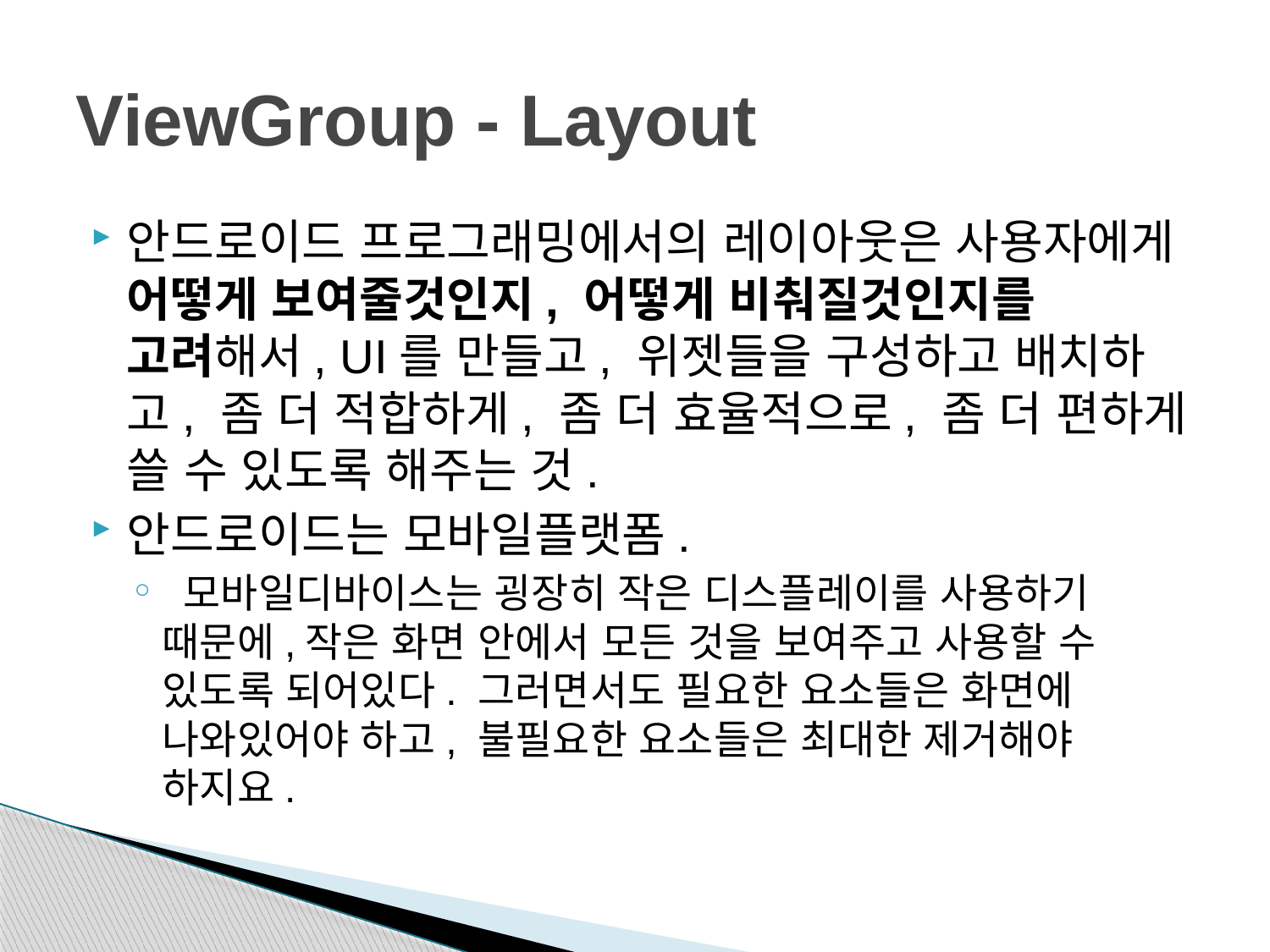

# ViewGroup - Layout
안드로이드 프로그래밍에서의 레이아웃은 사용자에게 어떻게 보여줄것인지, 어떻게 비춰질것인지를 고려해서, UI를 만들고, 위젯들을 구성하고 배치하고, 좀 더 적합하게, 좀 더 효율적으로, 좀 더 편하게 쓸 수 있도록 해주는 것.
안드로이드는 모바일플랫폼.
 모바일디바이스는 굉장히 작은 디스플레이를 사용하기 때문에,작은 화면 안에서 모든 것을 보여주고 사용할 수 있도록 되어있다. 그러면서도 필요한 요소들은 화면에 나와있어야 하고, 불필요한 요소들은 최대한 제거해야 하지요.